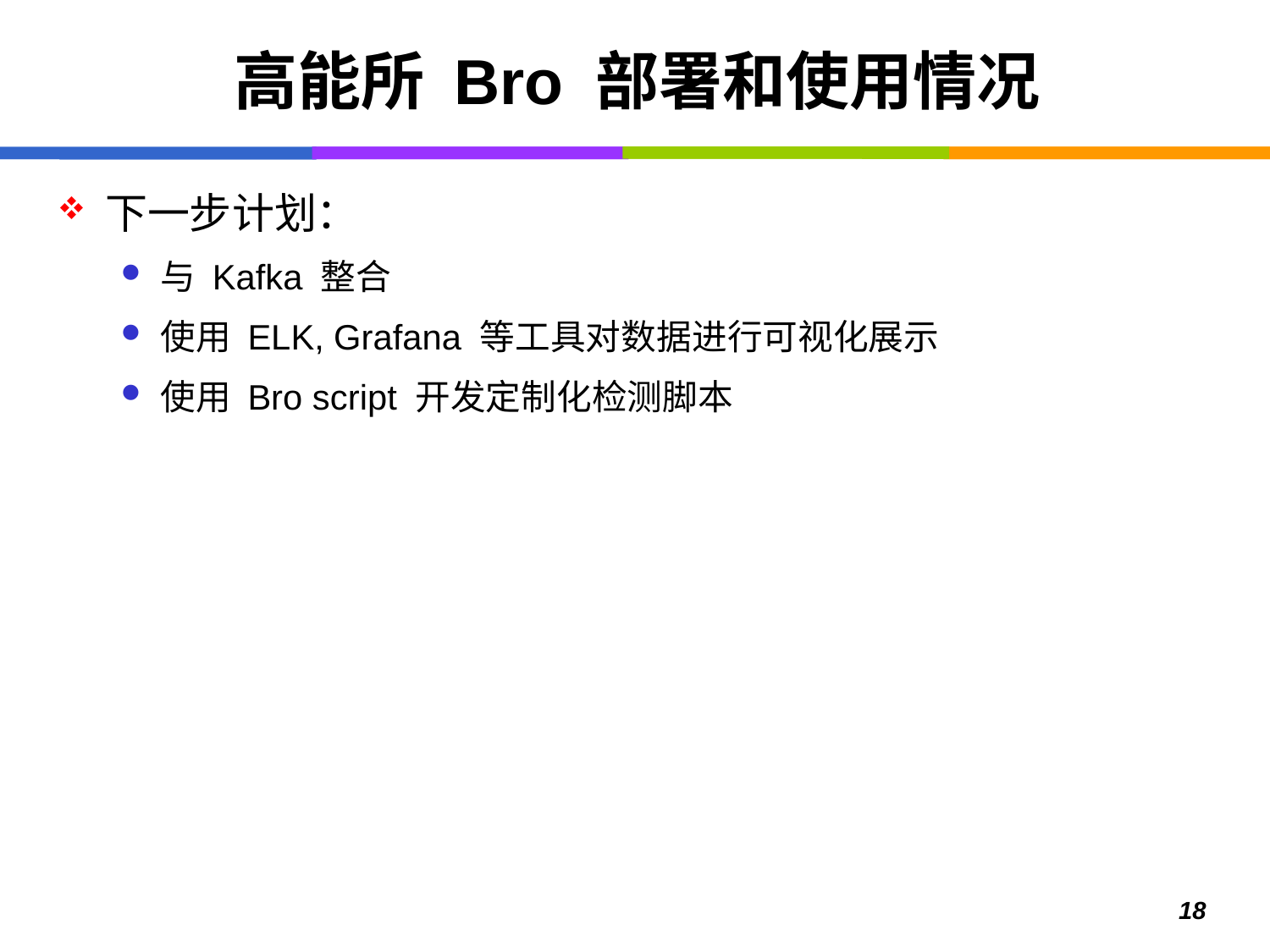

# 高能所 Bro 部署和使用情况
下一步计划：
与 Kafka 整合
使用 ELK, Grafana 等工具对数据进行可视化展示
使用 Bro script 开发定制化检测脚本
18